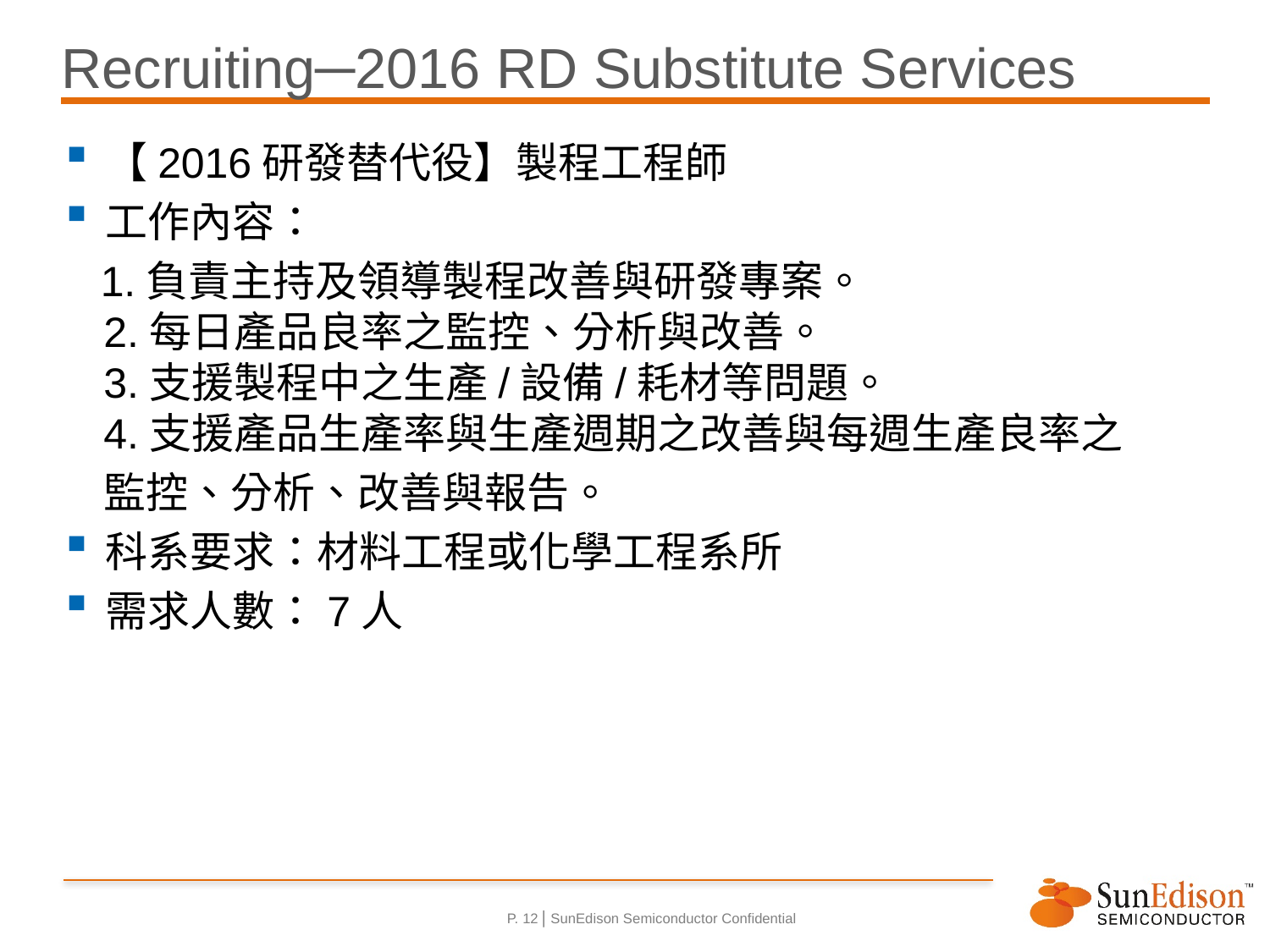

# Recruiting─2016 RD Substitute Services
【2016研發替代役】製程工程師
工作內容：
   1.負責主持及領導製程改善與研發專案。
   2.每日產品良率之監控、分析與改善。
   3.支援製程中之生產/設備/耗材等問題。
   4.支援產品生產率與生產週期之改善與每週生產良率之
   監控、分析、改善與報告。
科系要求：材料工程或化學工程系所
需求人數：7人